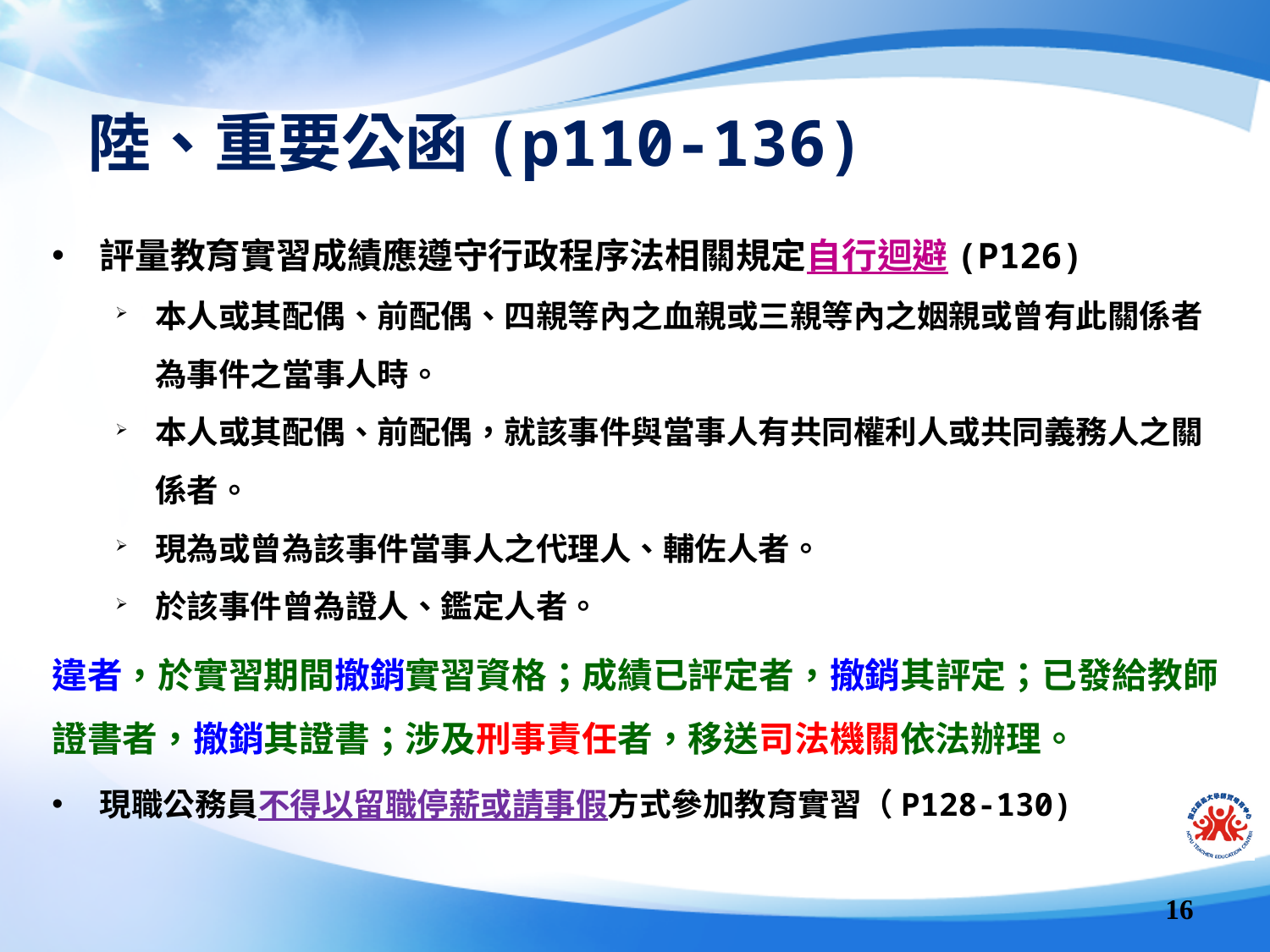

陸、重要公函(p110-136)
評量教育實習成績應遵守行政程序法相關規定自行迴避(P126)
本人或其配偶、前配偶、四親等內之血親或三親等內之姻親或曾有此關係者為事件之當事人時。
本人或其配偶、前配偶，就該事件與當事人有共同權利人或共同義務人之關係者。
現為或曾為該事件當事人之代理人、輔佐人者。
於該事件曾為證人、鑑定人者。
違者，於實習期間撤銷實習資格；成績已評定者，撤銷其評定；已發給教師證書者，撤銷其證書；涉及刑事責任者，移送司法機關依法辦理。
現職公務員不得以留職停薪或請事假方式參加教育實習（P128-130)
16